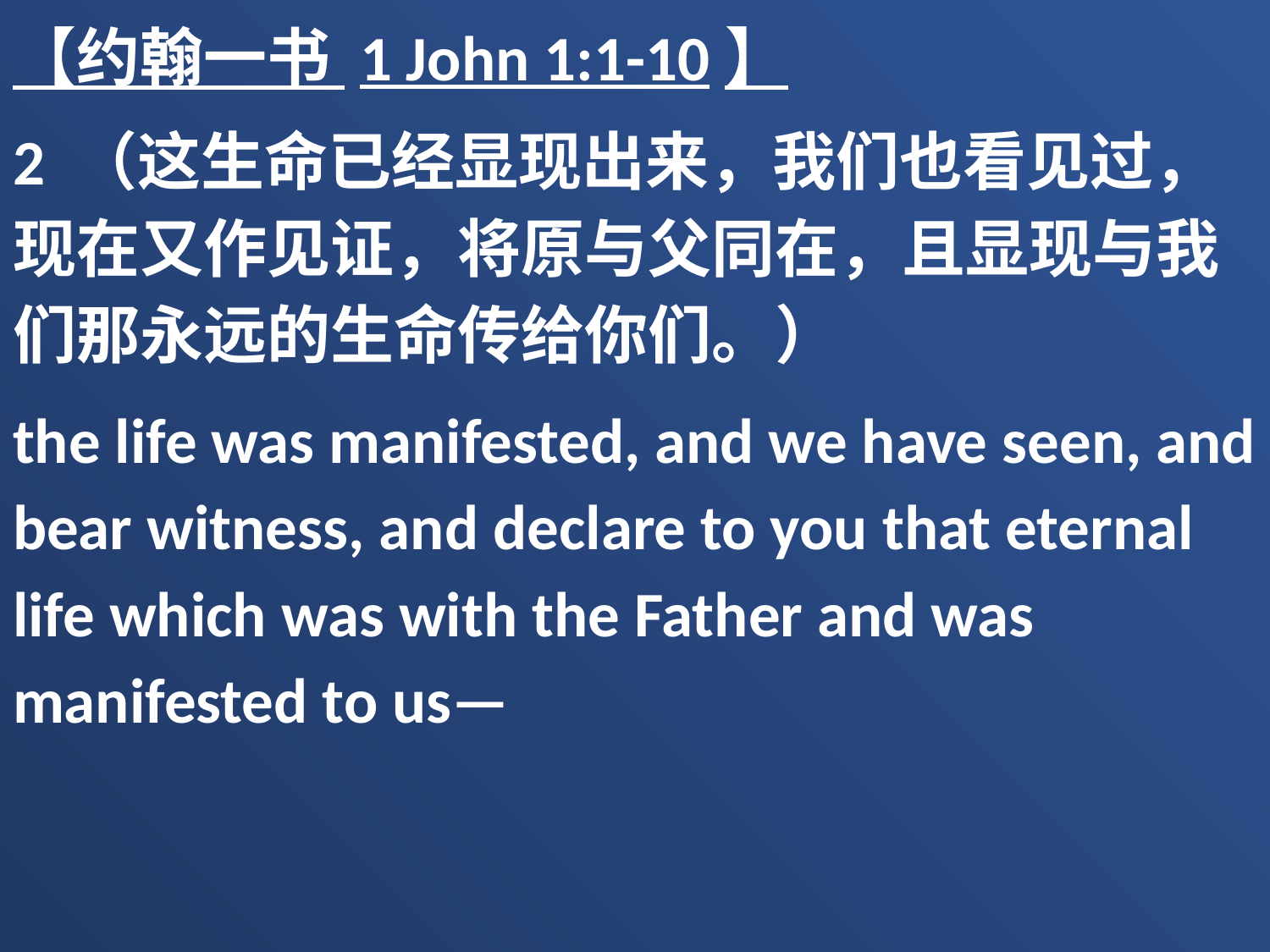

【约翰一书 1 John 1:1-10】
2 （这生命已经显现出来，我们也看见过，现在又作见证，将原与父同在，且显现与我们那永远的生命传给你们。）
the life was manifested, and we have seen, and bear witness, and declare to you that eternal life which was with the Father and was manifested to us—